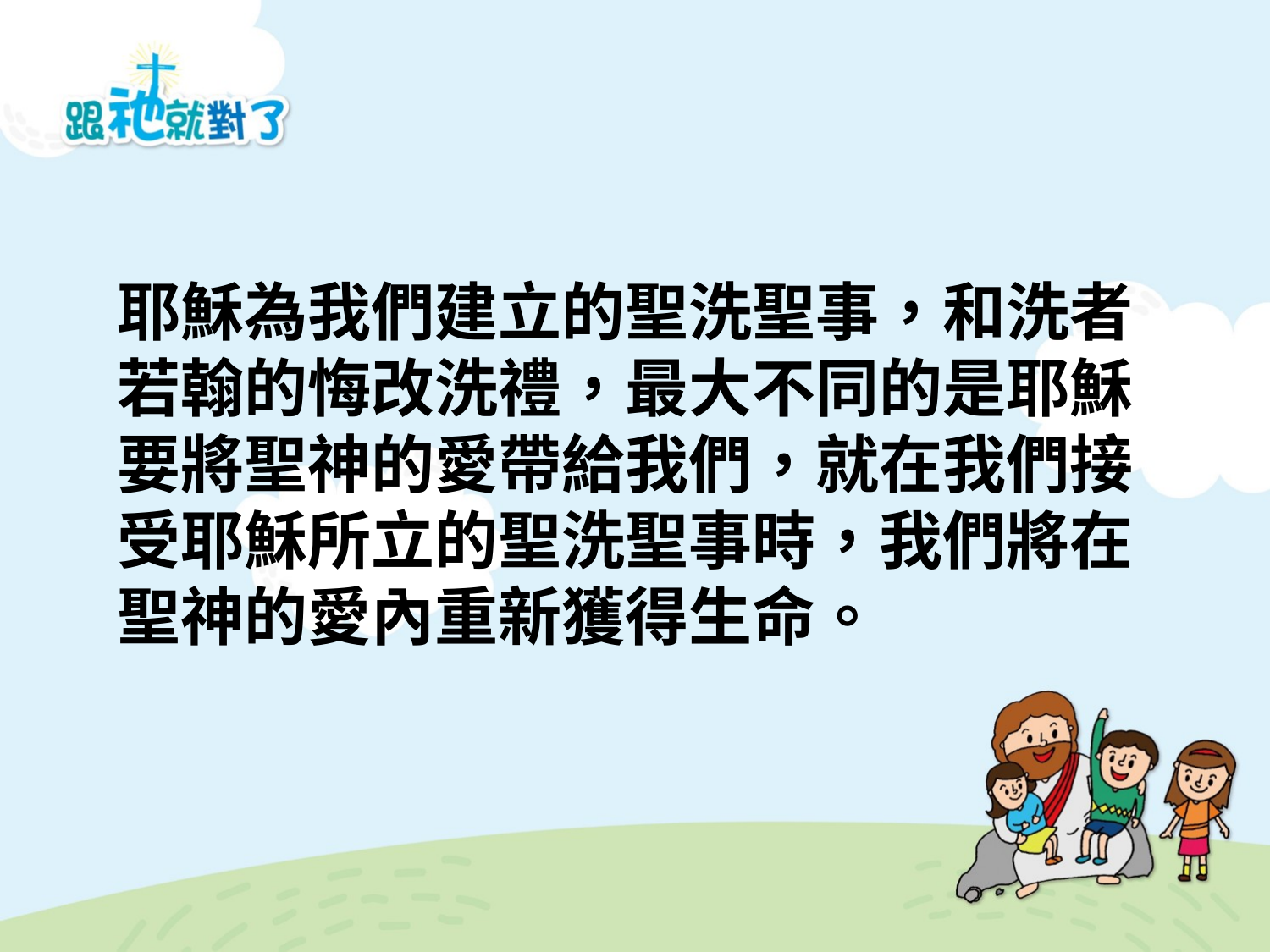

耶穌為我們建立的聖洗聖事，和洗者若翰的悔改洗禮，最大不同的是耶穌要將聖神的愛帶給我們，就在我們接受耶穌所立的聖洗聖事時，我們將在聖神的愛內重新獲得生命。